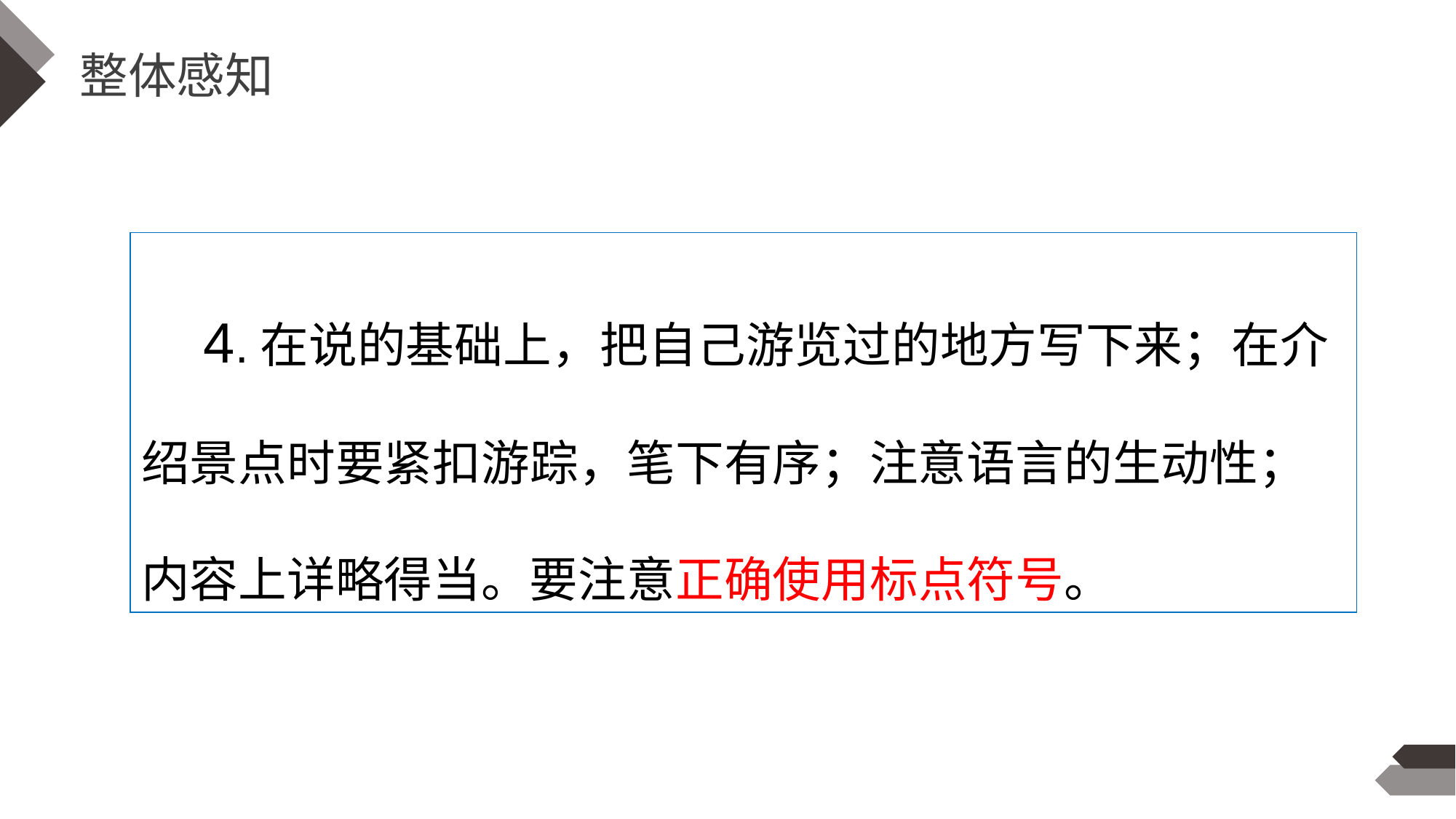

整体感知
    4.在说的基础上，把自己游览过的地方写下来；在介绍景点时要紧扣游踪，笔下有序；注意语言的生动性；内容上详略得当。要注意正确使用标点符号。